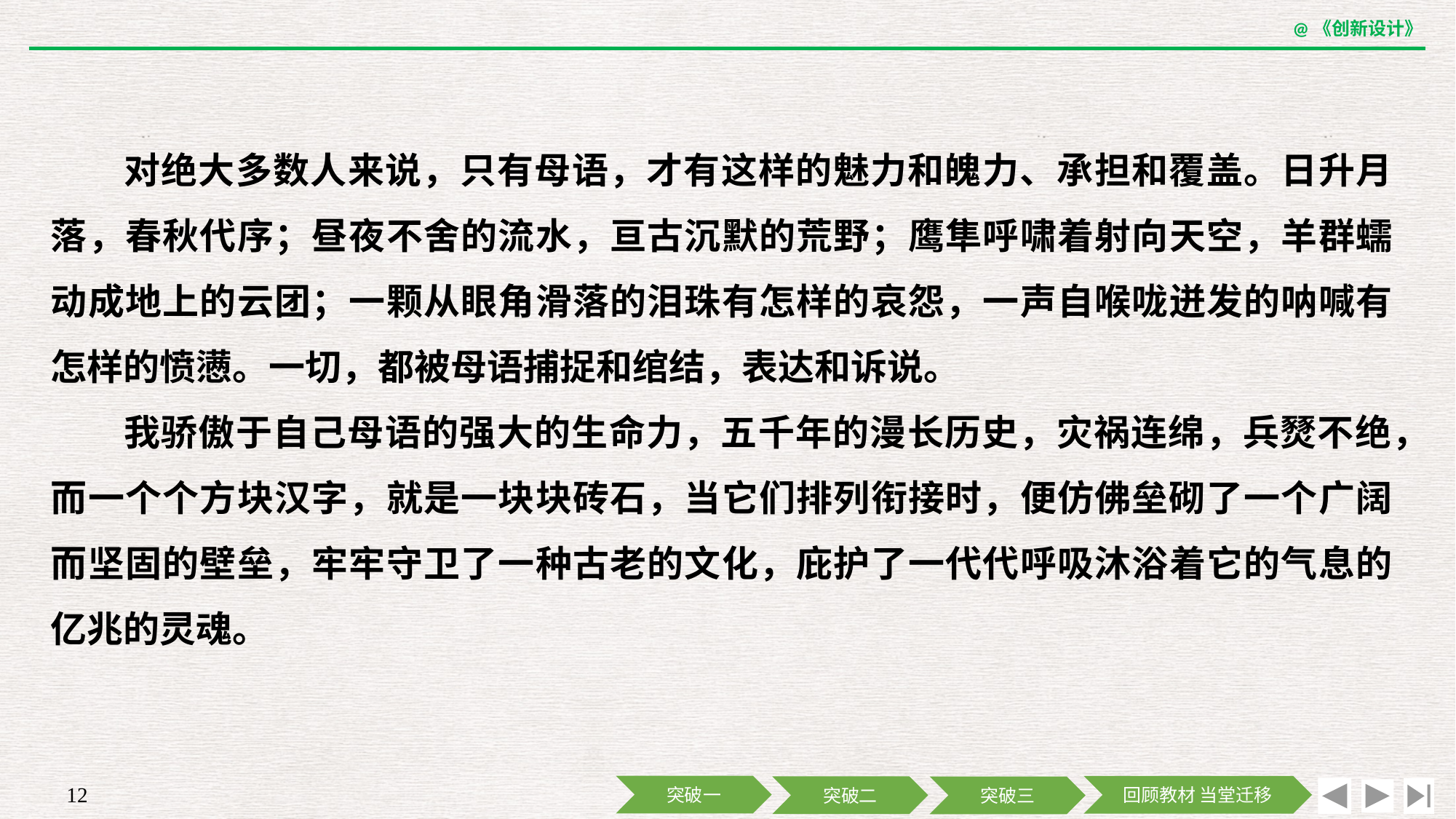

对绝大多数人来说，只有母语，才有这样的魅力和魄力、承担和覆盖。日升月落，春秋代序；昼夜不舍的流水，亘古沉默的荒野；鹰隼呼啸着射向天空，羊群蠕动成地上的云团；一颗从眼角滑落的泪珠有怎样的哀怨，一声自喉咙迸发的呐喊有怎样的愤懑。一切，都被母语捕捉和绾结，表达和诉说。
我骄傲于自己母语的强大的生命力，五千年的漫长历史，灾祸连绵，兵燹不绝，而一个个方块汉字，就是一块块砖石，当它们排列衔接时，便仿佛垒砌了一个广阔而坚固的壁垒，牢牢守卫了一种古老的文化，庇护了一代代呼吸沐浴着它的气息的亿兆的灵魂。